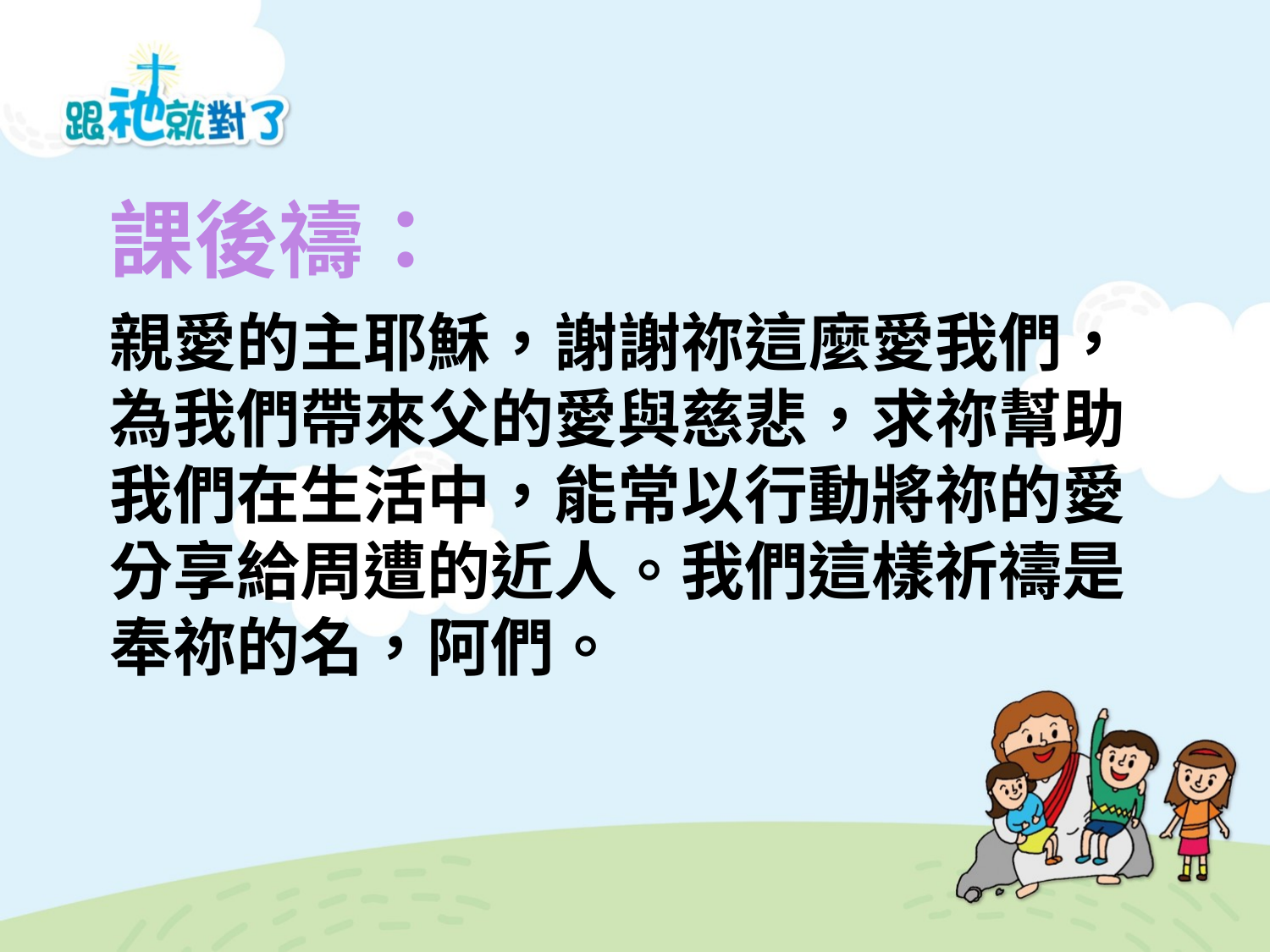

課後禱：
親愛的主耶穌，謝謝祢這麼愛我們，為我們帶來父的愛與慈悲，求祢幫助我們在生活中，能常以行動將祢的愛分享給周遭的近人。我們這樣祈禱是奉祢的名，阿們。